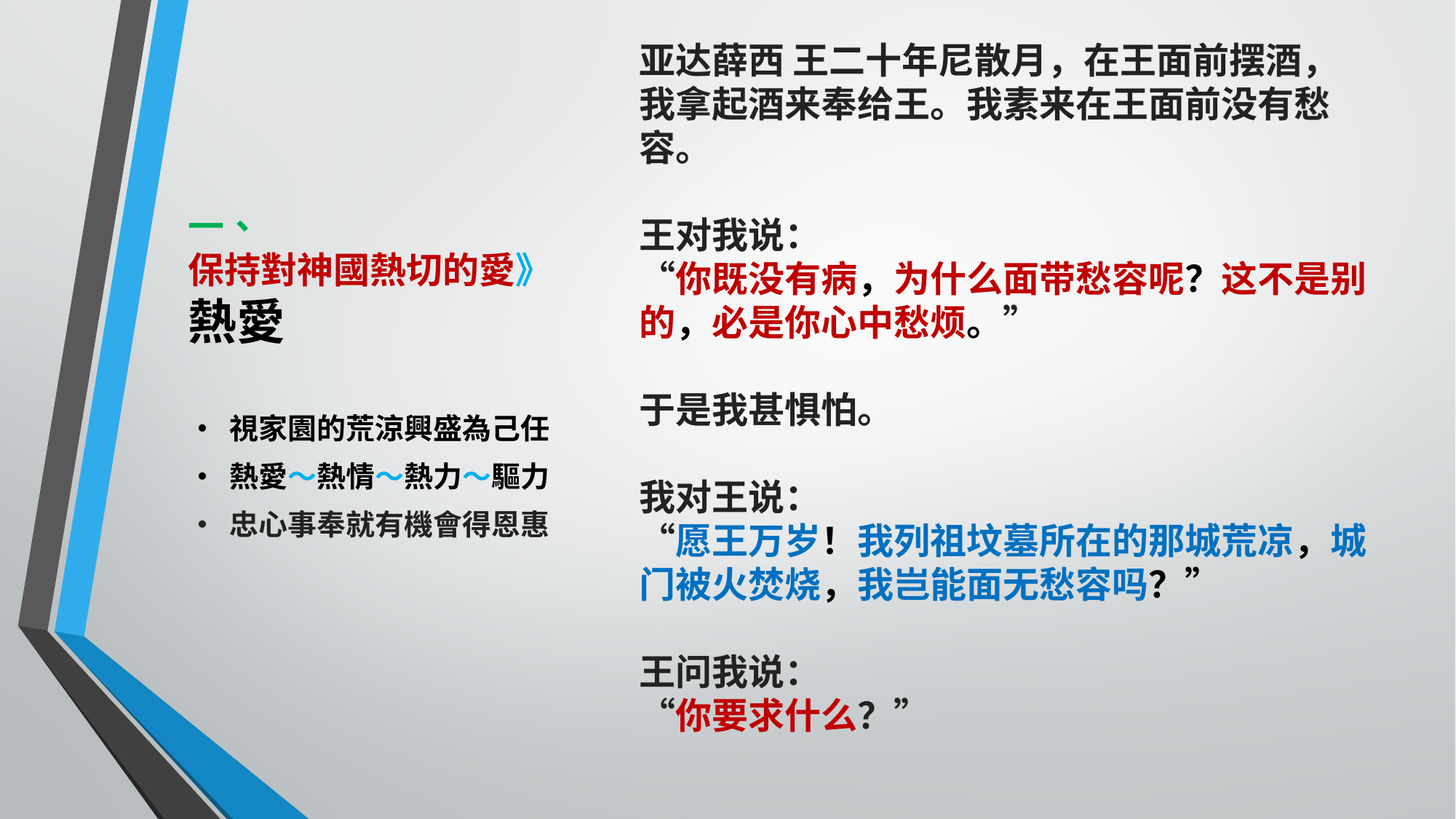

亚达薛西 王二十年尼散月，在王面前摆酒，
我拿起酒来奉给王。我素来在王面前没有愁容。
王对我说：
“你既没有病，为什么面带愁容呢？这不是别的，必是你心中愁烦。”
于是我甚惧怕。
我对王说：
“愿王万岁！我列祖坟墓所在的那城荒凉，城门被火焚烧，我岂能面无愁容吗？”

王问我说：
“你要求什么？”
# 一、 保持對神國熱切的愛》 熱愛
• 視家園的荒涼興盛為己任
• 熱愛～熱情～熱力～驅力
• 忠心事奉就有機會得恩惠